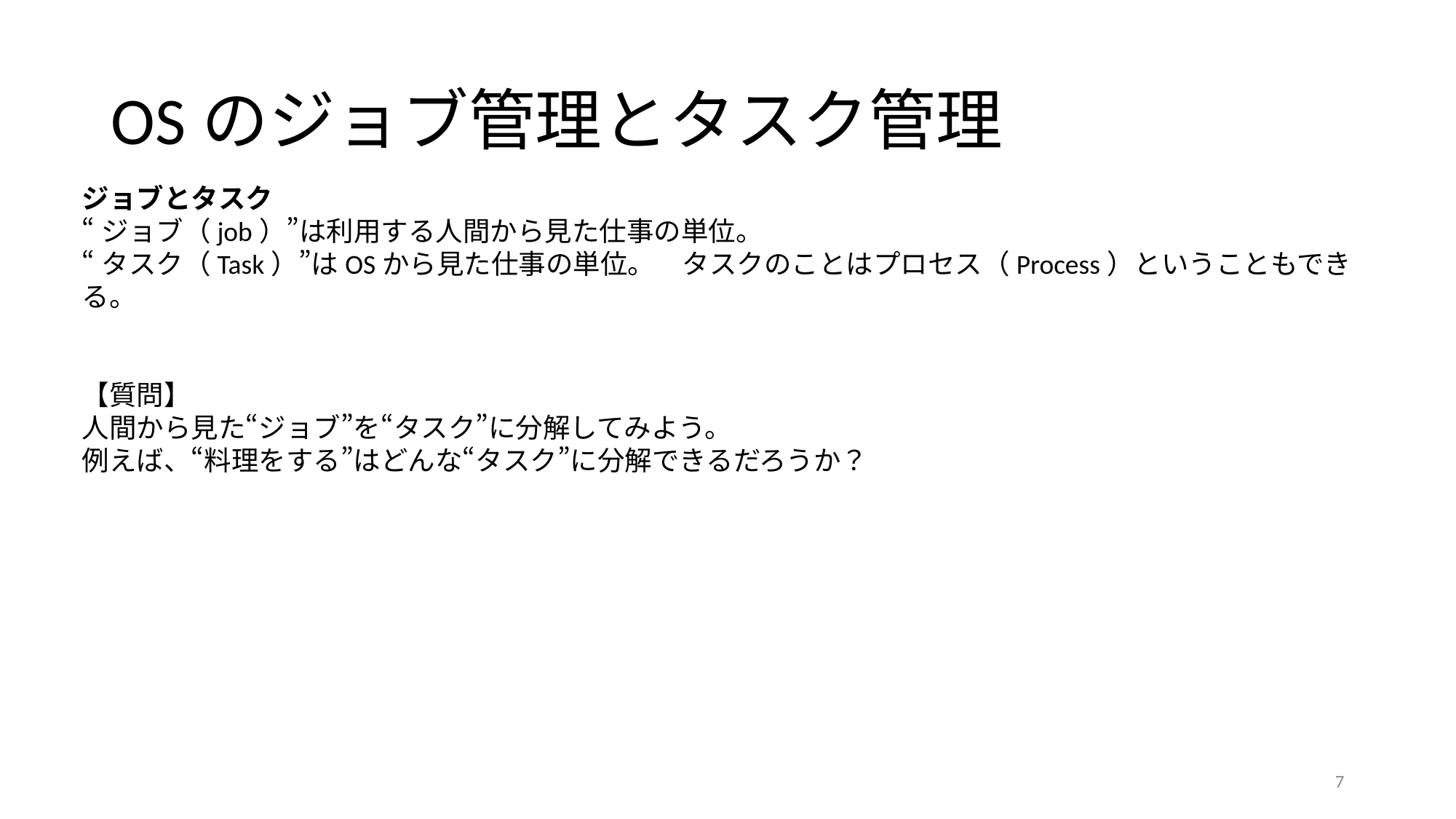

# OSのジョブ管理とタスク管理
ジョブとタスク
“ジョブ（job）”は利用する人間から見た仕事の単位。
“タスク（Task）”はOSから見た仕事の単位。　タスクのことはプロセス（Process）ということもできる。

【質問】
人間から見た“ジョブ”を“タスク”に分解してみよう。
例えば、“料理をする”はどんな“タスク”に分解できるだろうか？

7